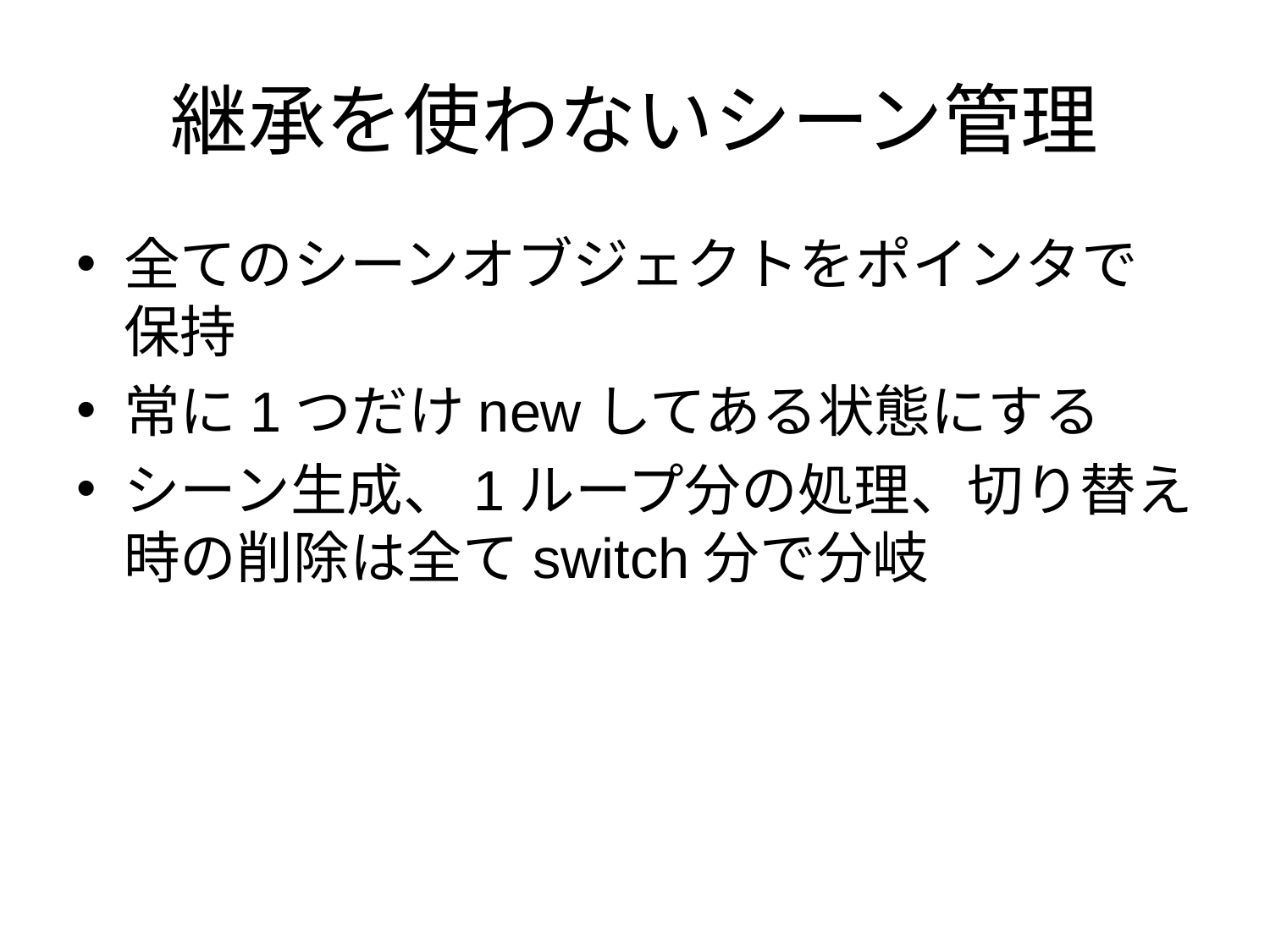

# 継承を使わないシーン管理
全てのシーンオブジェクトをポインタで保持
常に1つだけnewしてある状態にする
シーン生成、1ループ分の処理、切り替え時の削除は全てswitch分で分岐